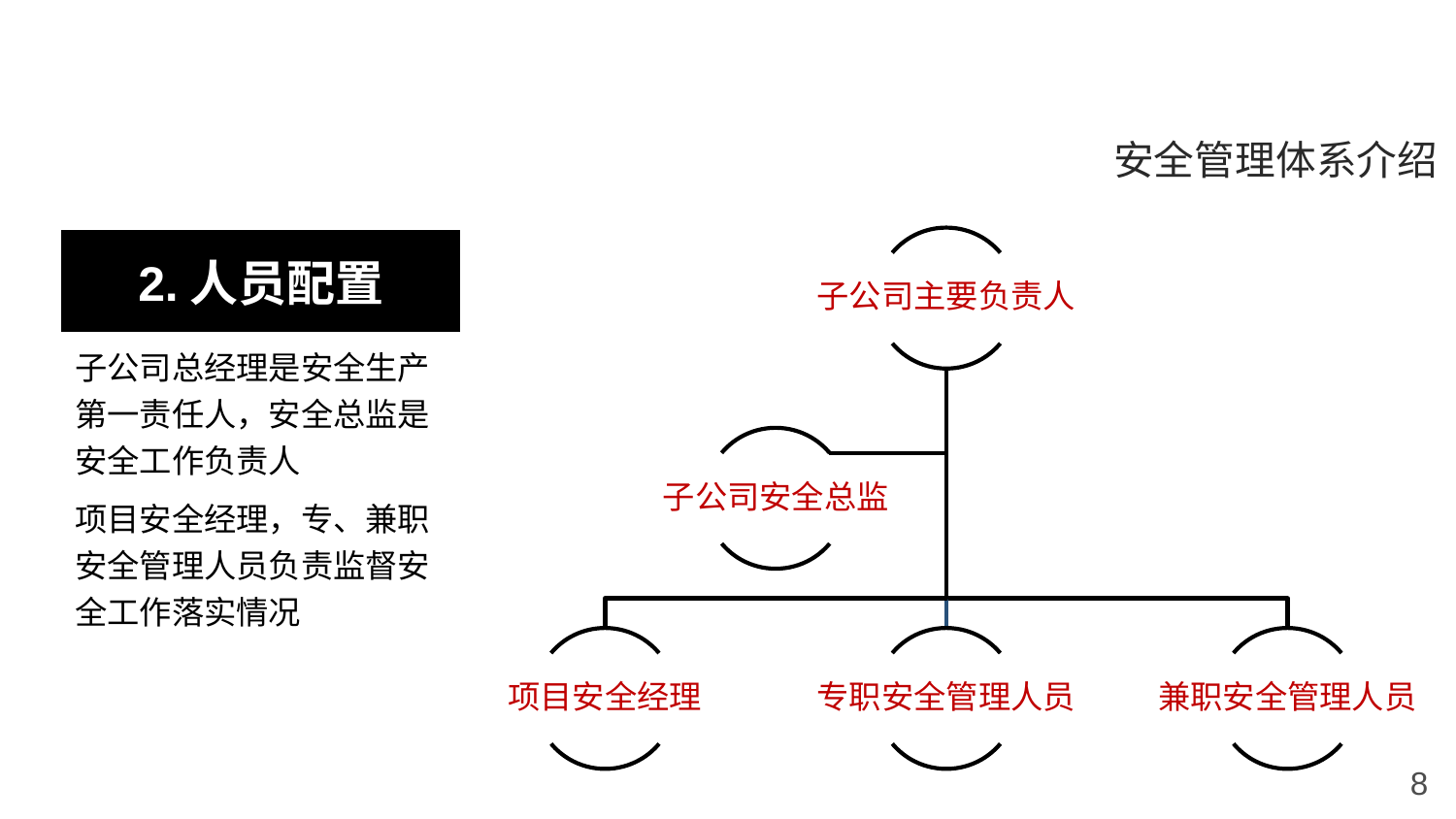

安全管理体系介绍
子公司主要负责人
项目安全经理
专职安全管理人员
兼职安全管理人员
子公司安全总监
| 2.人员配置 |
| --- |
| 子公司总经理是安全生产第一责任人，安全总监是安全工作负责人 |
| 项目安全经理，专、兼职安全管理人员负责监督安全工作落实情况 |